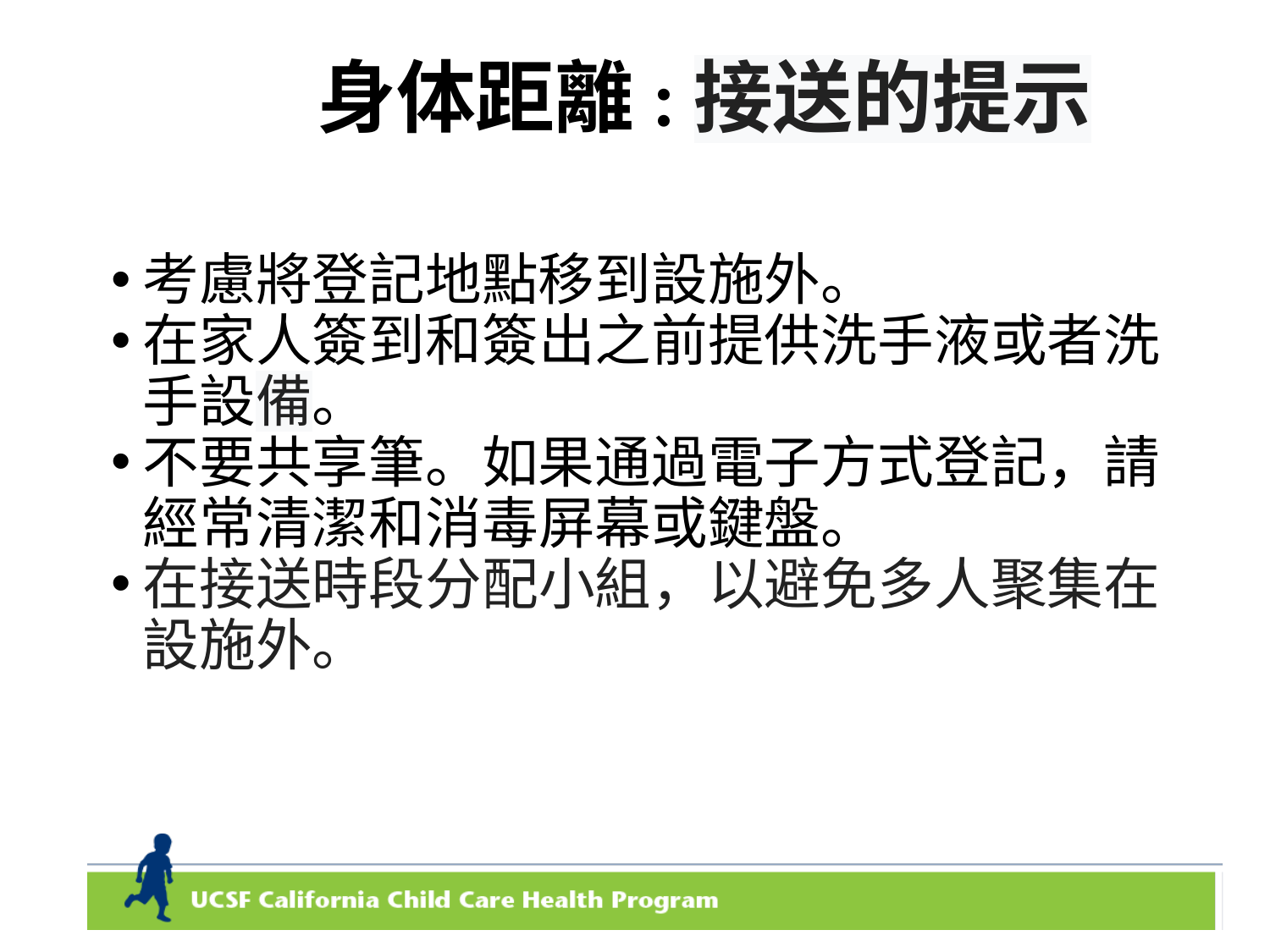

# 身体距離:接送的提示

考慮將登記地點移到設施外。
在家人簽到和簽出之前提供洗手液或者洗手設備。
不要共享筆。如果通過電子方式登記，請經常清潔和消毒屏幕或鍵盤。
在接送時段分配小組，以避免多人聚集在設施外。